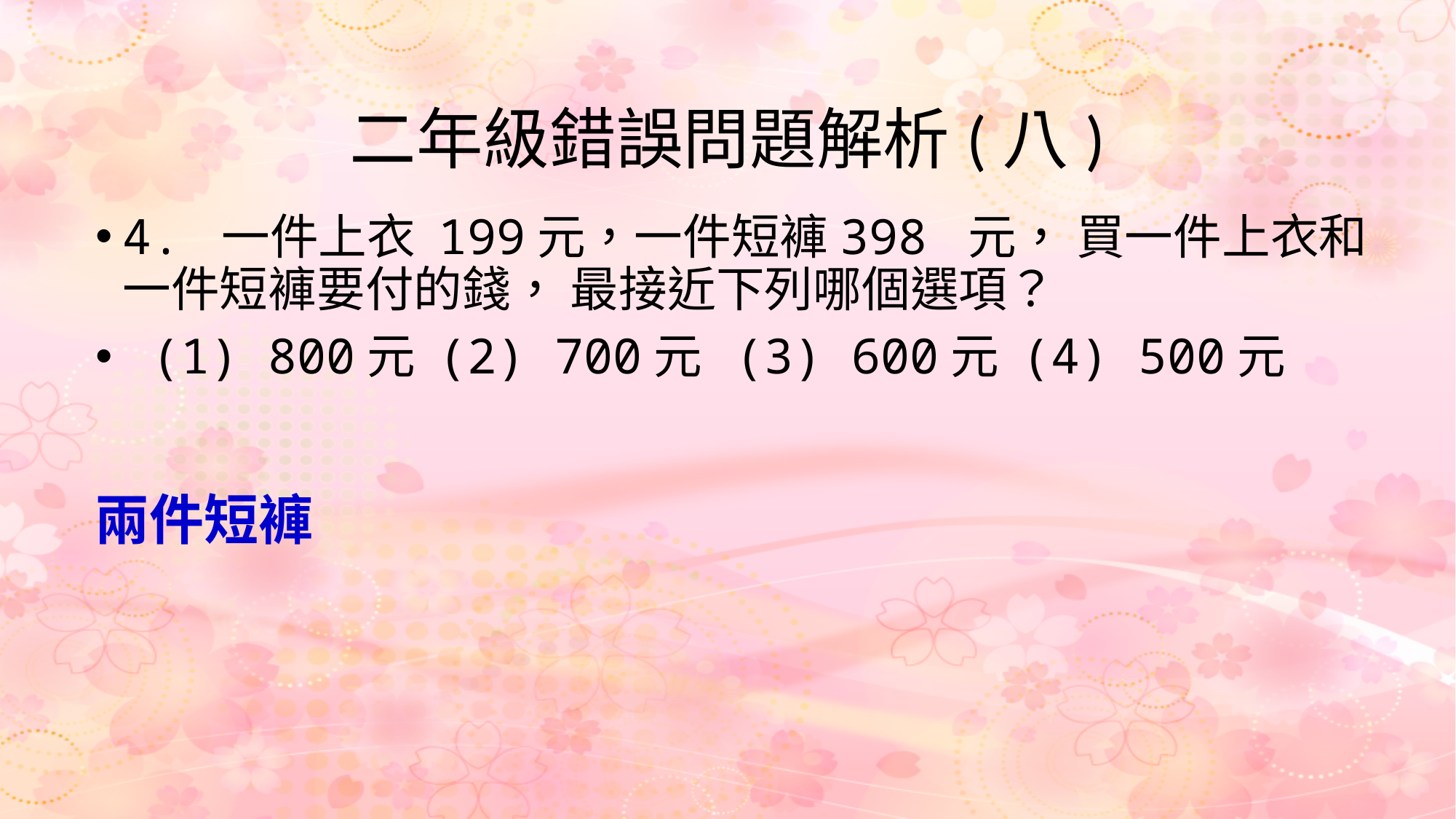

# 二年級錯誤問題解析(八)
4. 一件上衣 199元，一件短褲398 元， 買一件上衣和一件短褲要付的錢， 最接近下列哪個選項？
 (1) 800元 (2) 700元  (3) 600元 (4) 500元
兩件短褲